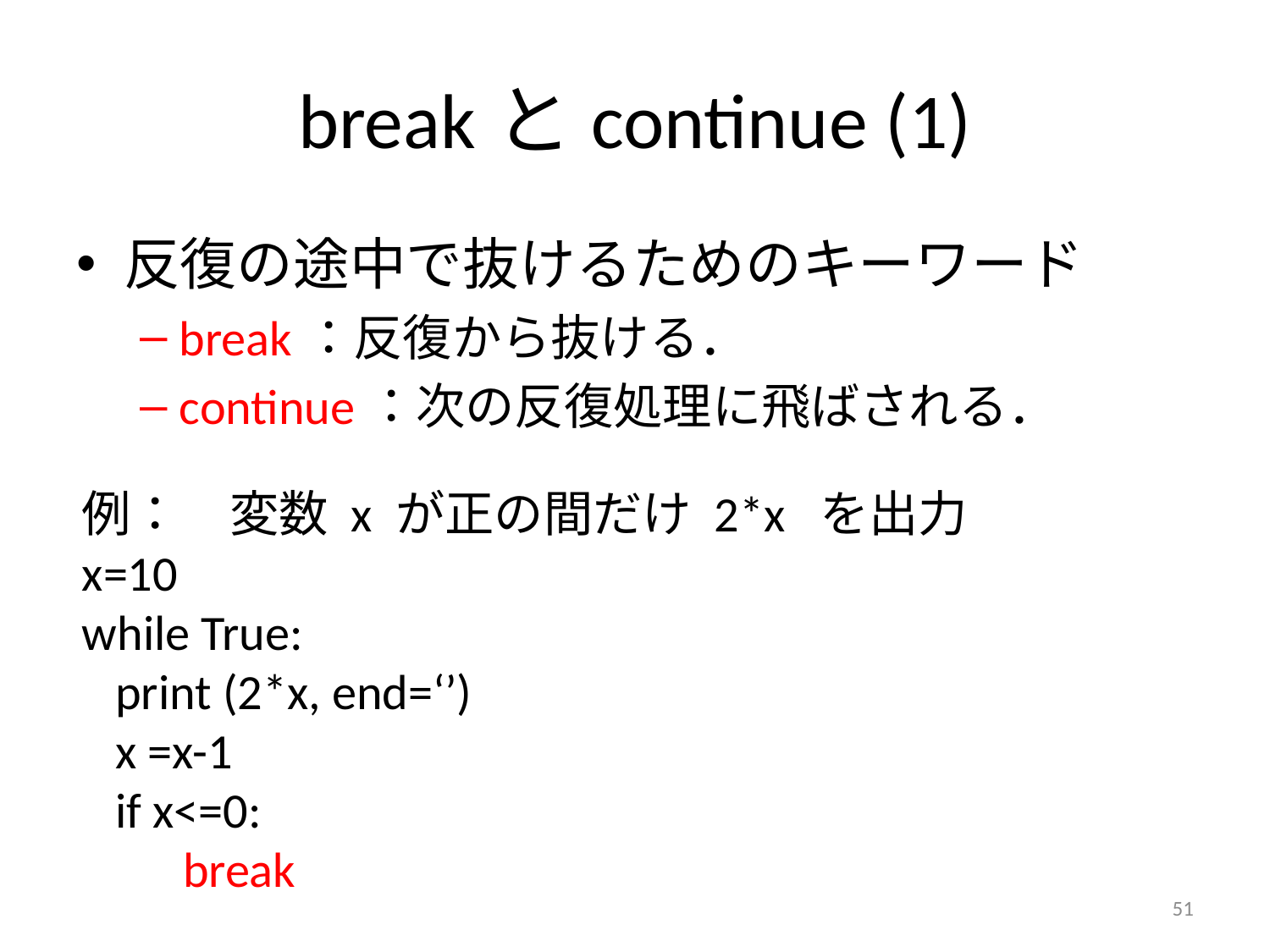

# breakとcontinue (1)
反復の途中で抜けるためのキーワード
break：反復から抜ける．
continue：次の反復処理に飛ばされる．
例：　変数 x が正の間だけ 2*x  を出力
x=10
while True:
   print (2*x, end=‘’)
   x =x-1
   if x<=0:
         break
51